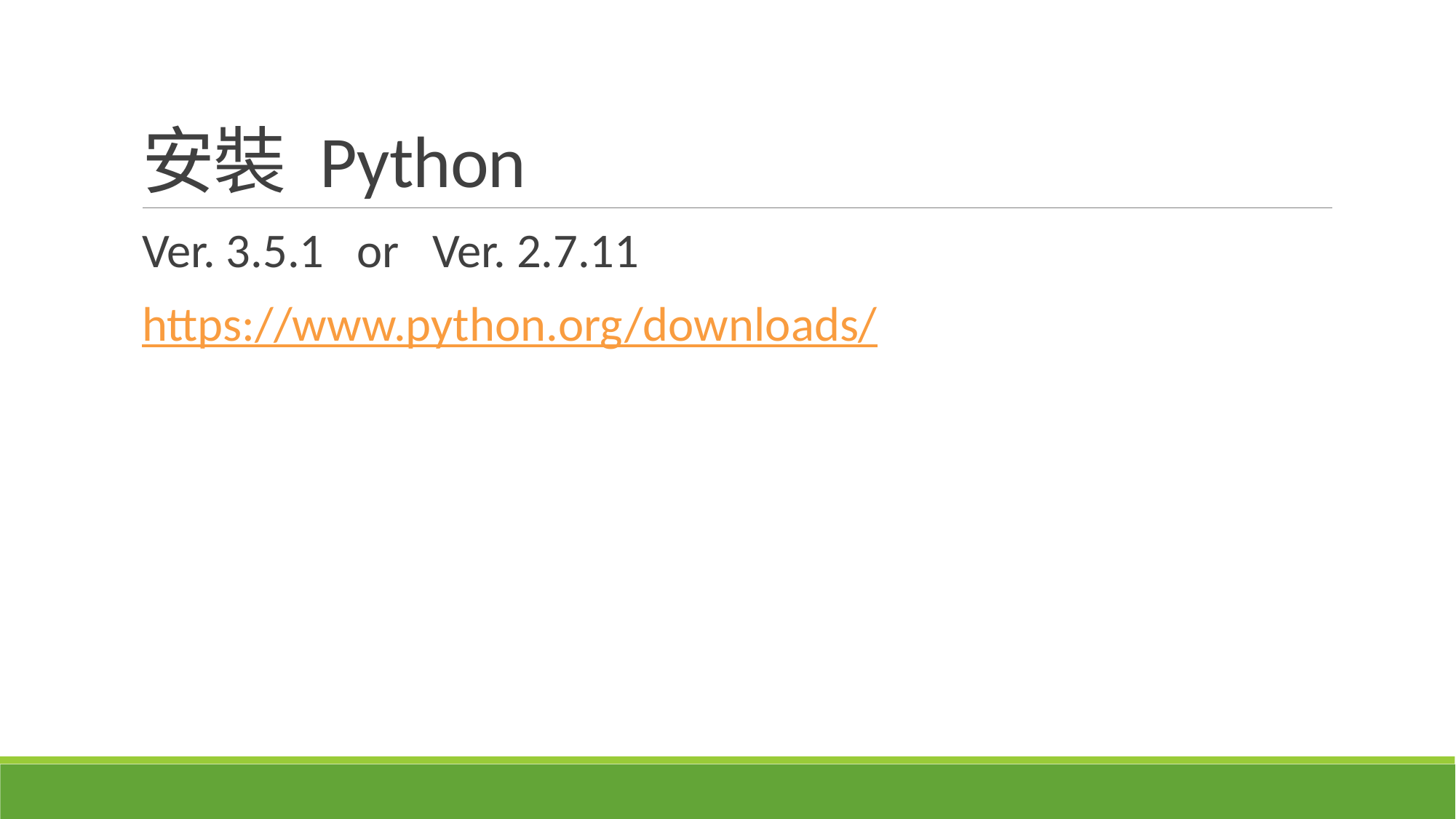

# 安裝 Python
Ver. 3.5.1   or   Ver. 2.7.11
https://www.python.org/downloads/